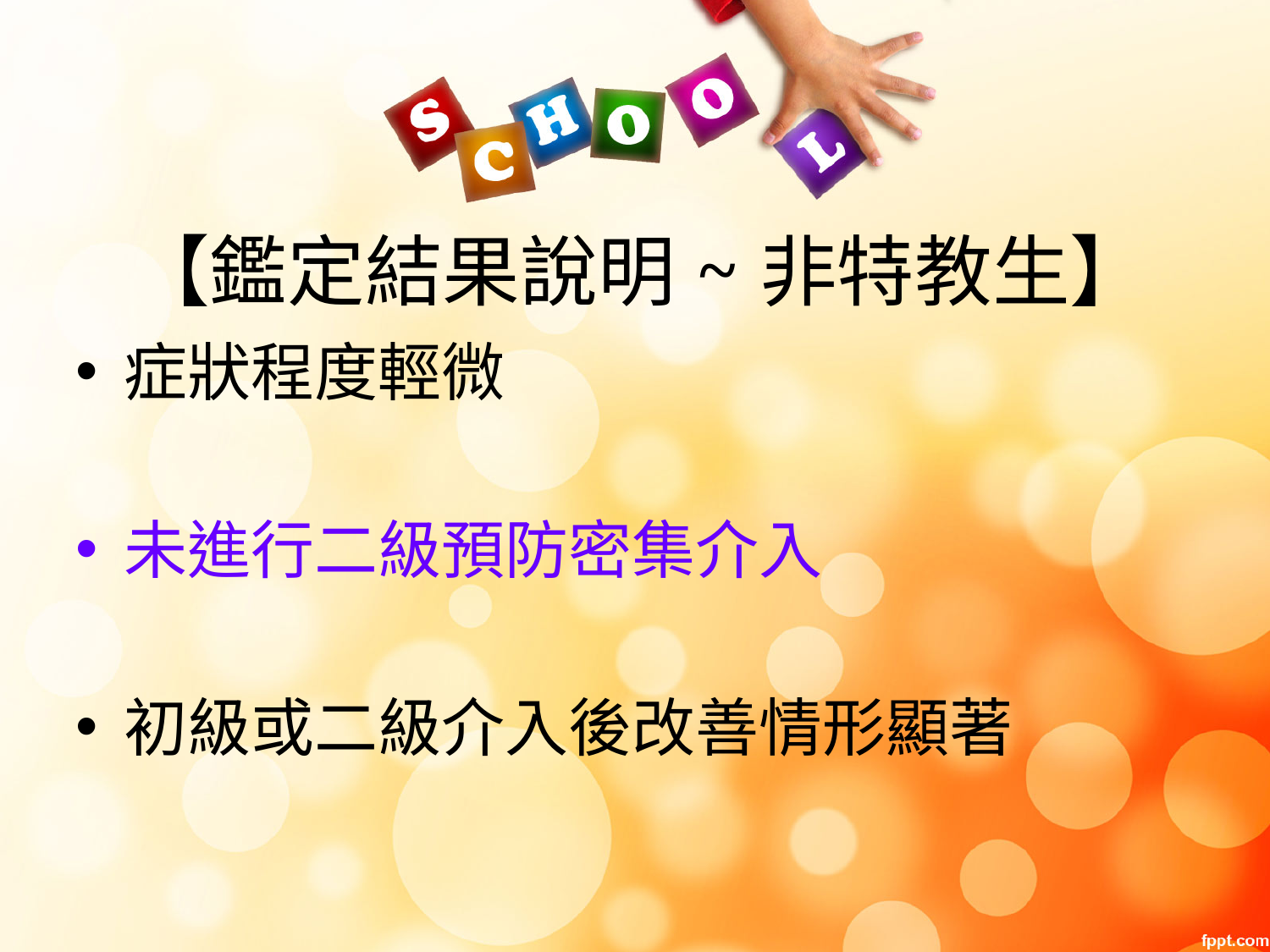

【鑑定結果說明~非特教生】
症狀程度輕微

未進行二級預防密集介入

初級或二級介入後改善情形顯著